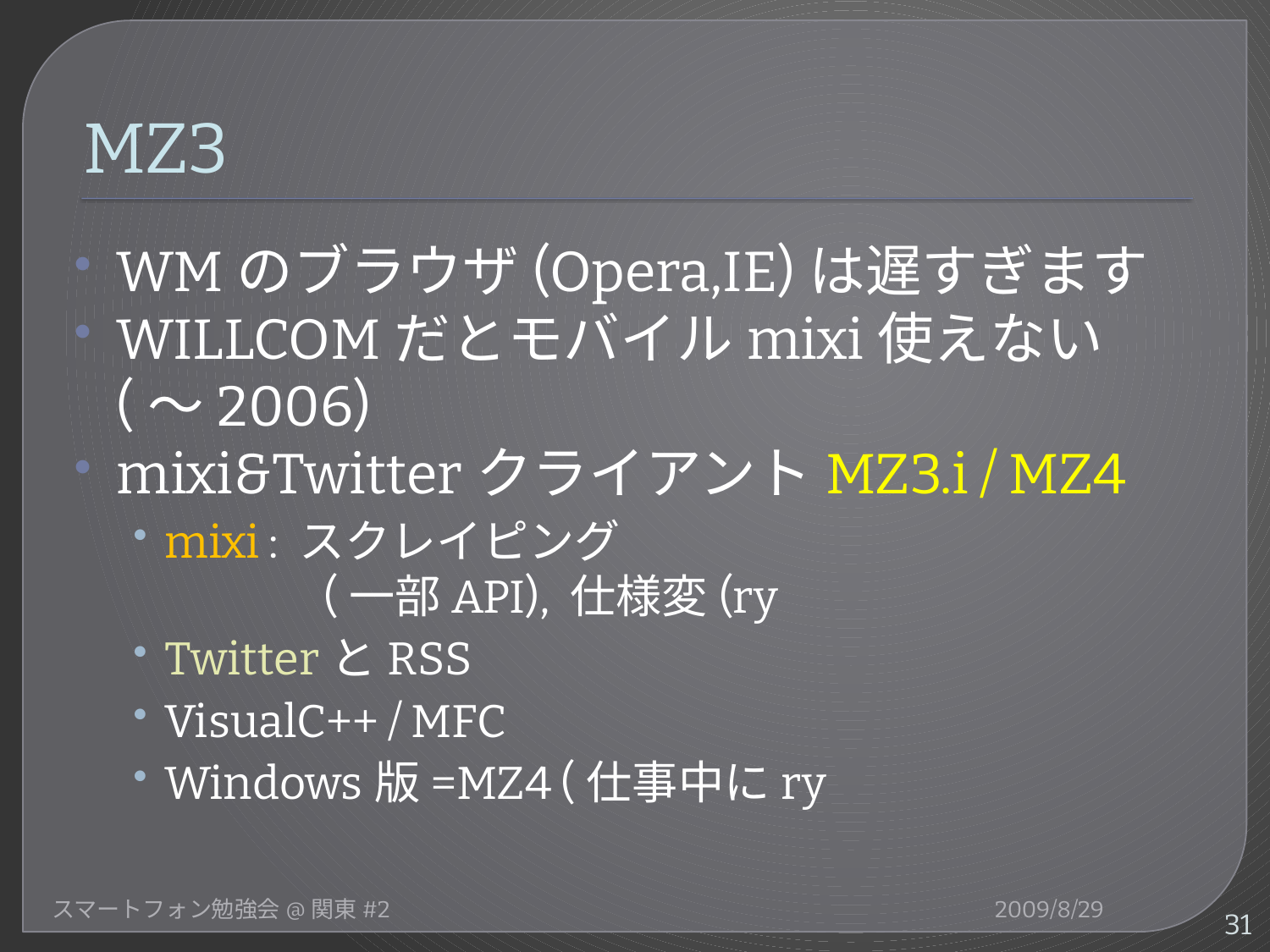

# MZ3
WMのブラウザ(Opera,IE)は遅すぎます
WILLCOMだとモバイルmixi使えない
(～2006)
mixi&TwitterクライアントMZ3.i / MZ4
mixi : スクレイピング
　　　 (一部API), 仕様変(ry
TwitterとRSS
VisualC++ / MFC
Windows版=MZ4 (仕事中にry

スマートフォン勉強会@関東#2
2009/8/29
31